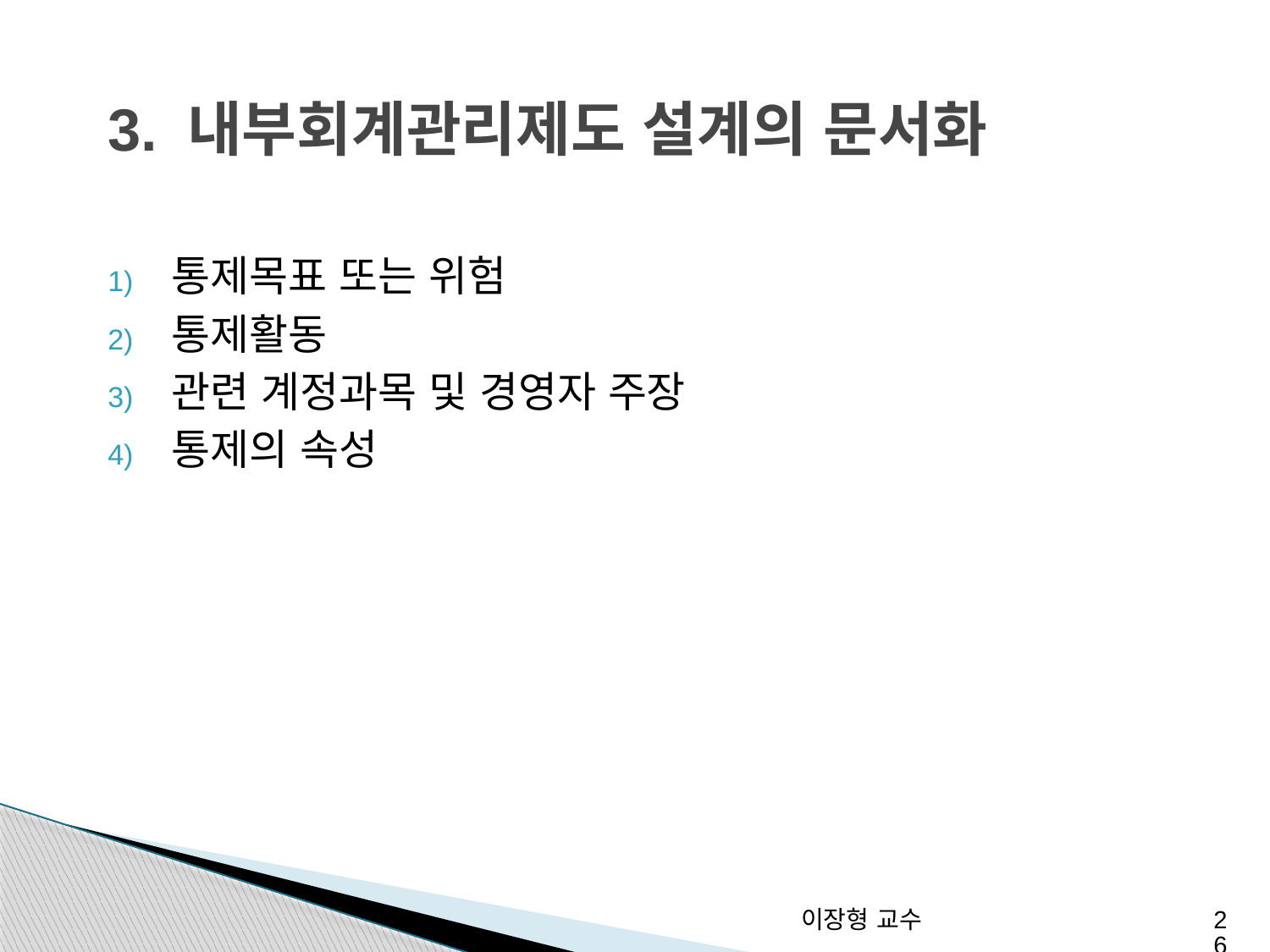

# 3. 내부회계관리제도 설계의 문서화
통제목표 또는 위험
통제활동
관련 계정과목 및 경영자 주장
통제의 속성
이장형 교수
26